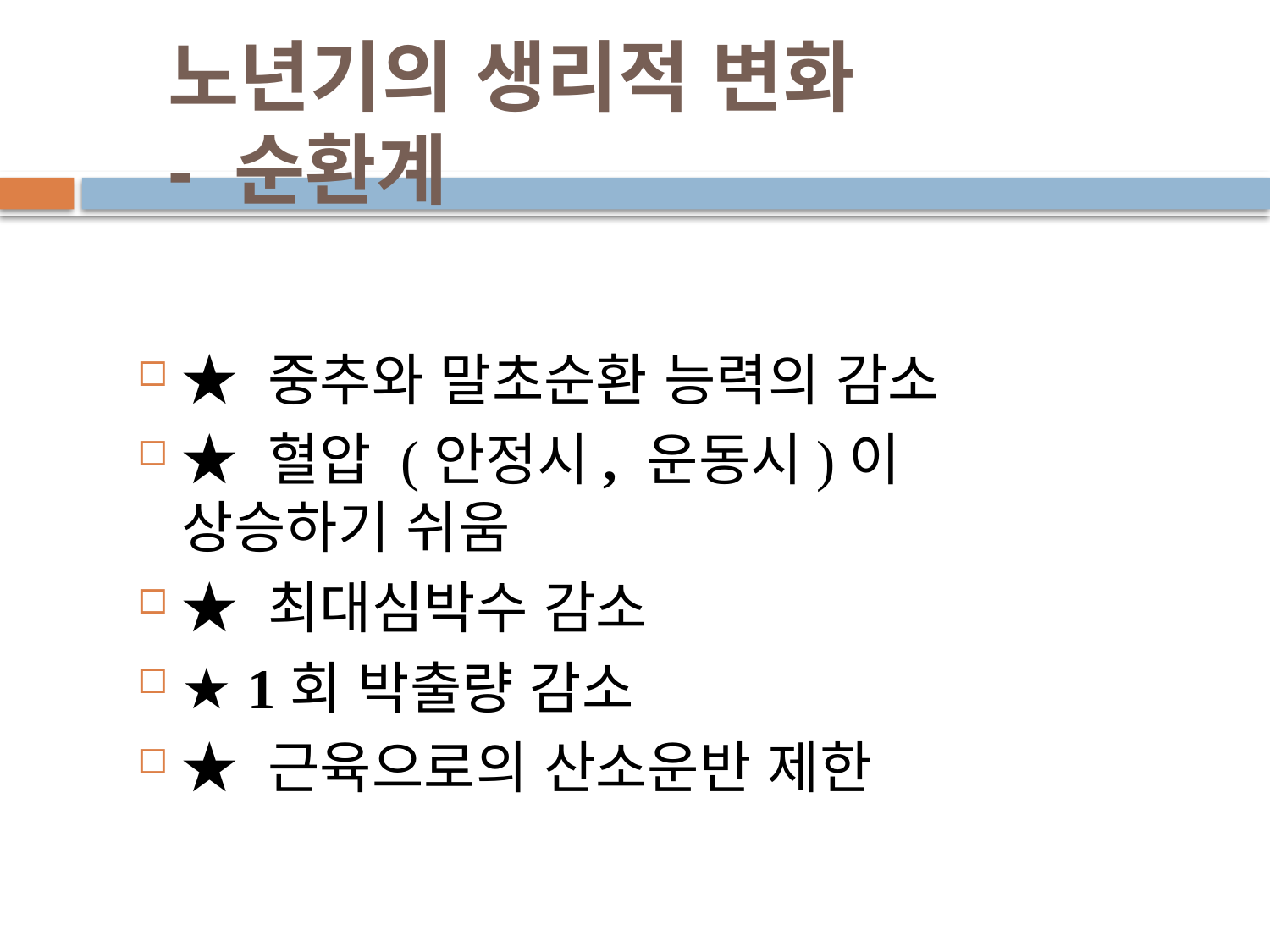

# 노년기의 생리적 변화 - 순환계

★ 중추와 말초순환 능력의 감소
★ 혈압 (안정시, 운동시)이 상승하기 쉬움
★ 최대심박수 감소
★ 1회 박출량 감소
★ 근육으로의 산소운반 제한